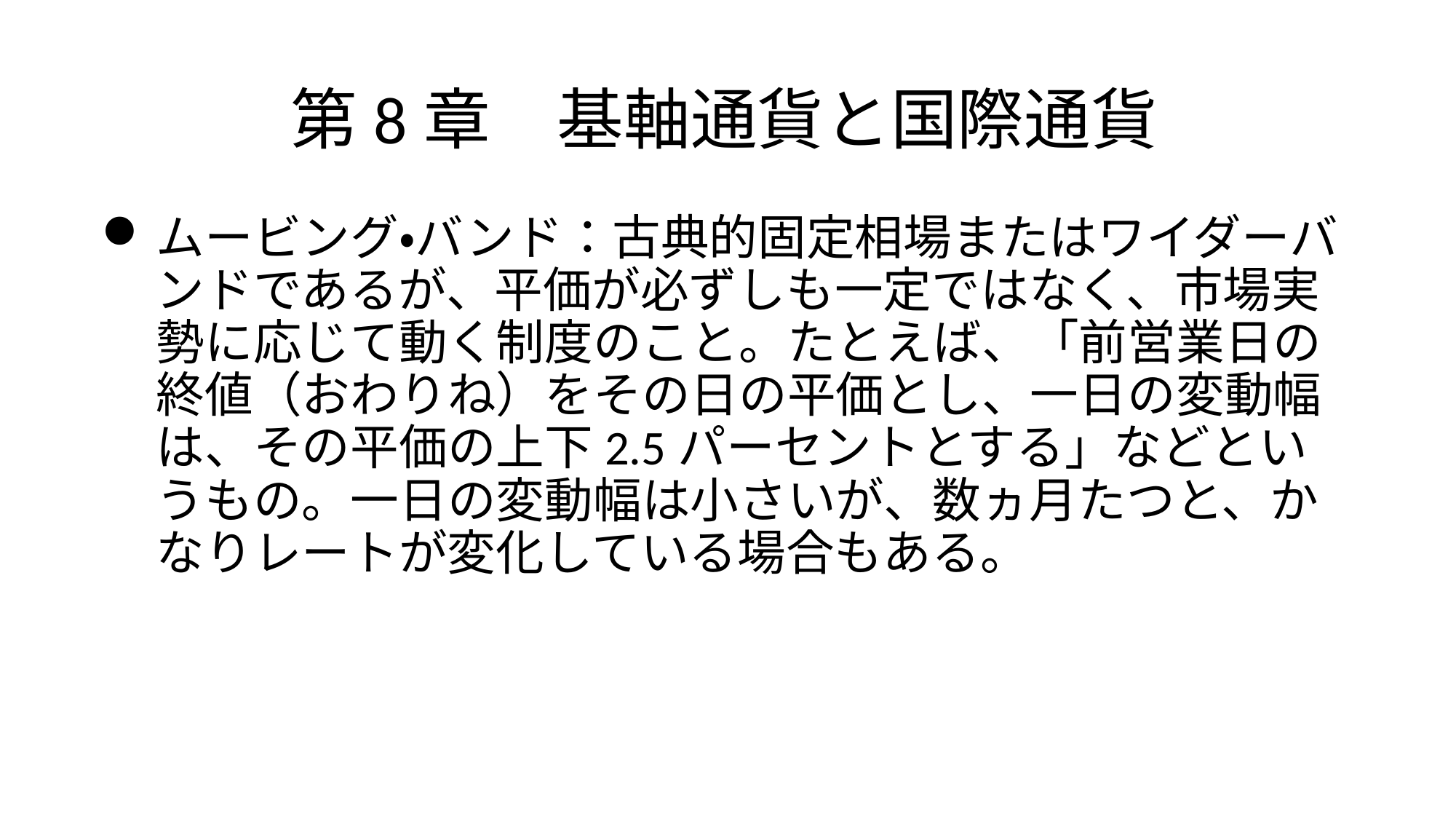

# 第8章　基軸通貨と国際通貨
ムービング・バンド：古典的固定相場またはワイダーバンドであるが、平価が必ずしも一定ではなく、市場実勢に応じて動く制度のこと。たとえば、「前営業日の終値（おわりね）をその日の平価とし、一日の変動幅は、その平価の上下2.5パーセントとする」などというもの。一日の変動幅は小さいが、数ヵ月たつと、かなりレートが変化している場合もある。